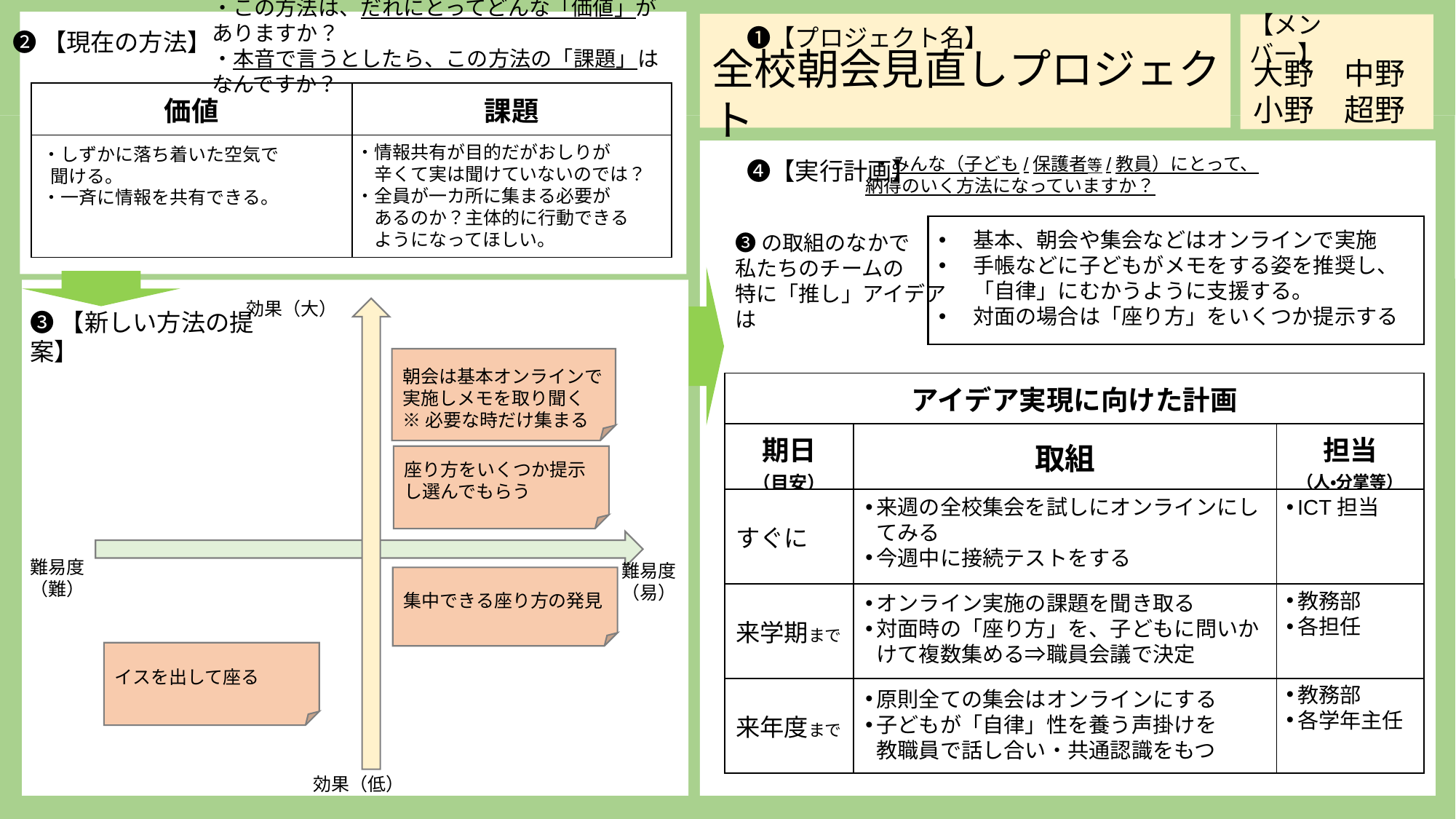

❶【プロジェクト名】

・この方法は、だれにとってどんな「価値」がありますか？
・本音で言うとしたら、この方法の「課題」はなんですか？
【メンバー】

❷【現在の方法】
全校朝会見直しプロジェクト
大野　中野
小野　超野
| 価値 | 課題 |
| --- | --- |
|  |  |

・情報共有が目的だがおしりが
　辛くて実は聞けていないのでは？
・全員が一カ所に集まる必要が
　あるのか？主体的に行動できる
　ようになってほしい。

・しずかに落ち着いた空気で
  聞ける。
・一斉に情報を共有できる。

　　　　❹【実行計画】
 ・みんな（子ども/保護者等/教員）にとって、
納得のいく方法になっていますか？
❸の取組のなかで
私たちのチームの
特に「推し」アイデアは

基本、朝会や集会などはオンラインで実施
手帳などに子どもがメモをする姿を推奨し、
「自律」にむかうように支援する。
対面の場合は「座り方」をいくつか提示する

効果（大）

❸【新しい方法の提案】

朝会は基本オンラインで実施しメモを取り聞く
※必要な時だけ集まる
| アイデア実現に向けた計画 |  |  |
| --- | --- | --- |
| 期日 （目安） | 取組 | 担当 （人・分掌等） |
| すぐに |  |  |
| 来学期まで |  |  |
| 来年度まで |  |  |
座り方をいくつか提示し選んでもらう
来週の全校集会を試しにオンラインにしてみる
今週中に接続テストをする
ICT担当
難易度
（難）
難易度
（易）
集中できる座り方の発見
教務部
各担任
オンライン実施の課題を聞き取る
対面時の「座り方」を、子どもに問いかけて複数集める⇒職員会議で決定
イスを出して座る
教務部
各学年主任
原則全ての集会はオンラインにする
子どもが「自律」性を養う声掛けを
教職員で話し合い・共通認識をもつ
効果（低）